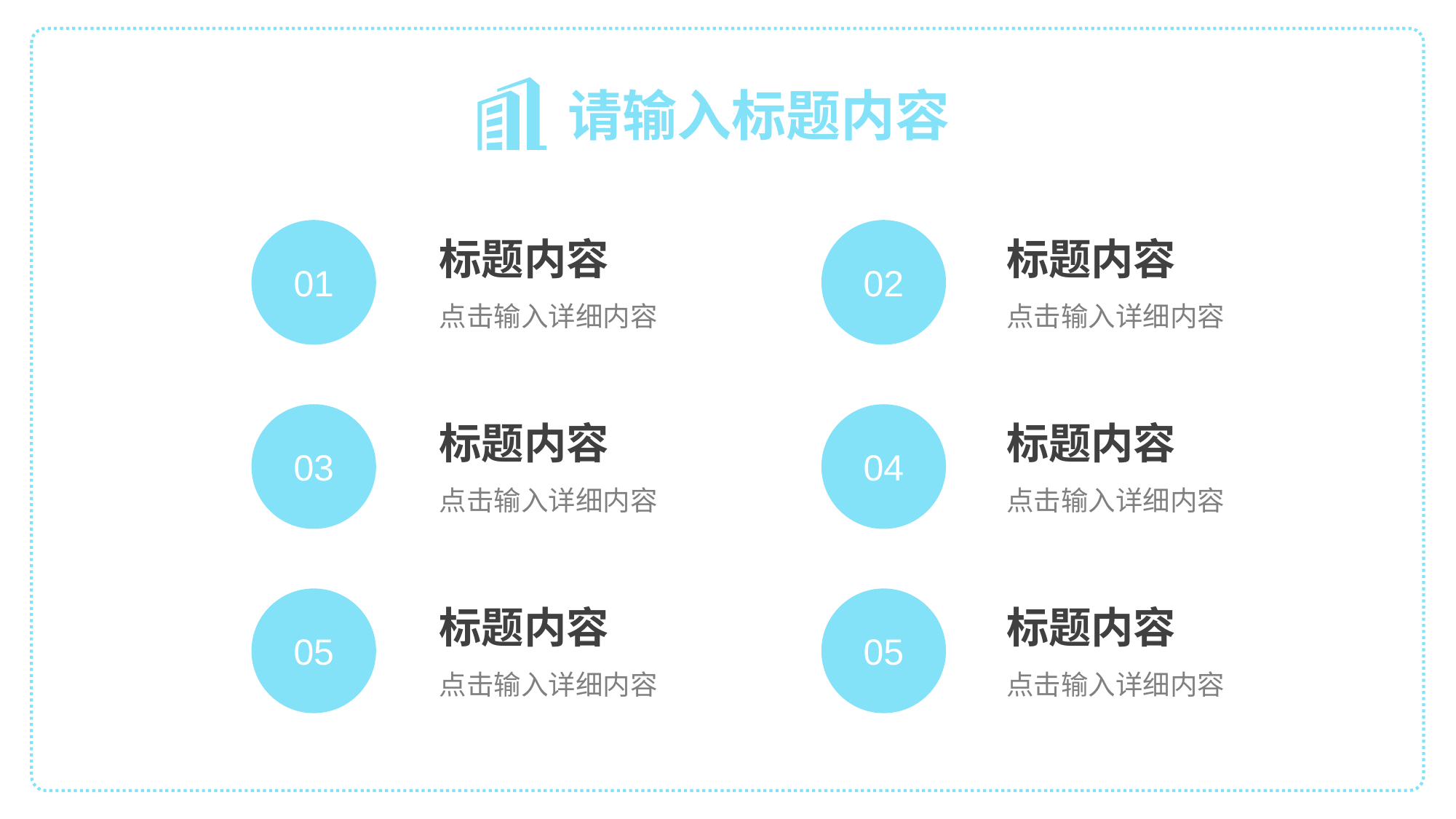

请输入标题内容

01
02
标题内容
点击输入详细内容
标题内容
点击输入详细内容
03
04
标题内容
点击输入详细内容
标题内容
点击输入详细内容
05
05
标题内容
点击输入详细内容
标题内容
点击输入详细内容